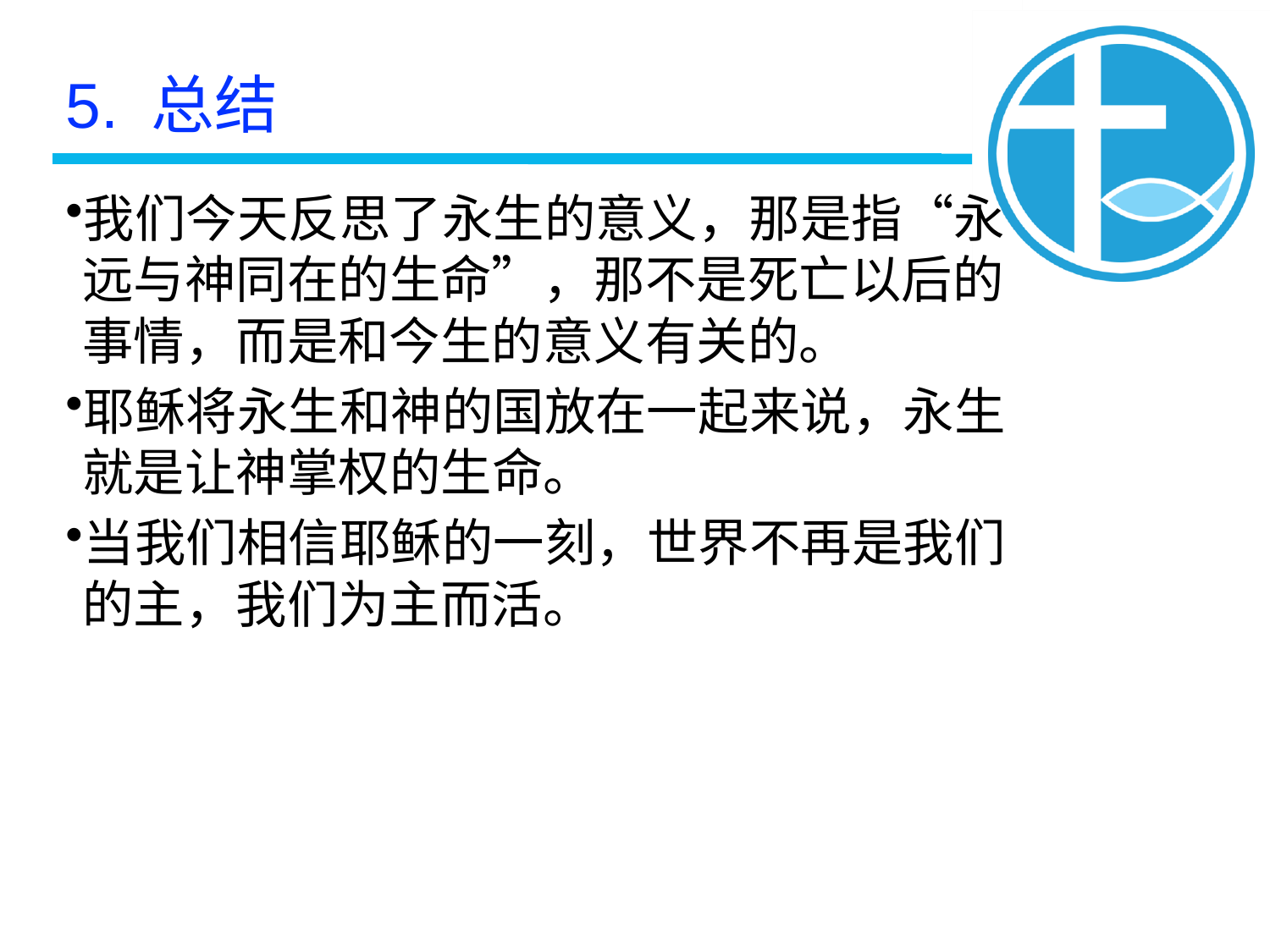

5. 总结
我们今天反思了永生的意义，那是指“永远与神同在的生命”，那不是死亡以后的事情，而是和今生的意义有关的。
耶稣将永生和神的国放在一起来说，永生就是让神掌权的生命。
当我们相信耶稣的一刻，世界不再是我们的主，我们为主而活。